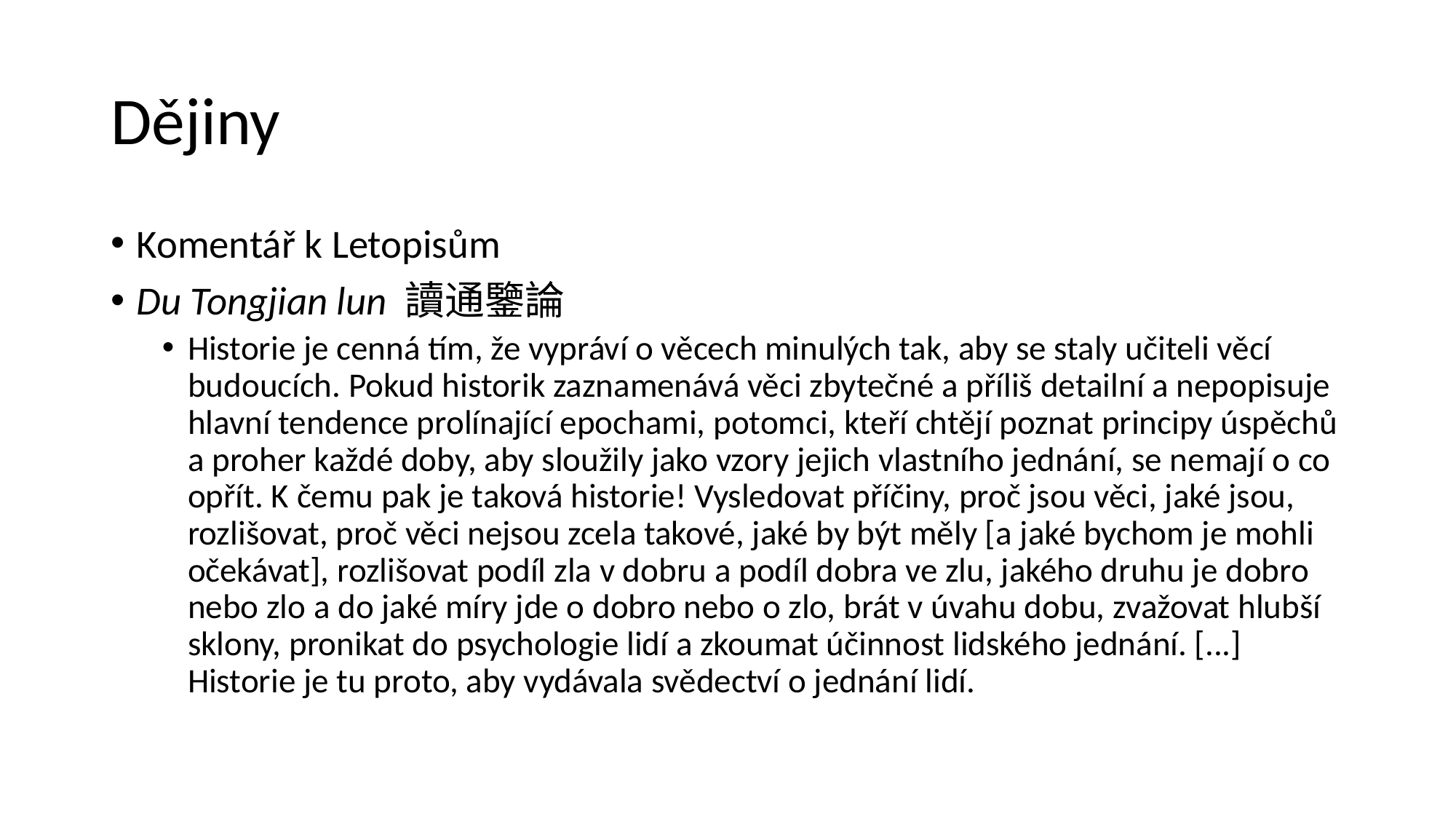

# Dějiny
Komentář k Letopisům
Du Tongjian lun 讀通鑒論
Historie je cenná tím, že vypráví o věcech minulých tak, aby se staly učiteli věcí budoucích. Pokud historik zaznamenává věci zbytečné a příliš detailní a nepopisuje hlavní tendence prolínající epochami, potomci, kteří chtějí poznat principy úspěchů a proher každé doby, aby sloužily jako vzory jejich vlastního jednání, se nemají o co opřít. K čemu pak je taková historie! Vysledovat příčiny, proč jsou věci, jaké jsou, rozlišovat, proč věci nejsou zcela takové, jaké by být měly [a jaké bychom je mohli očekávat], rozlišovat podíl zla v dobru a podíl dobra ve zlu, jakého druhu je dobro nebo zlo a do jaké míry jde o dobro nebo o zlo, brát v úvahu dobu, zvažovat hlubší sklony, pronikat do psychologie lidí a zkoumat účinnost lidského jednání. [...] Historie je tu proto, aby vydávala svědectví o jednání lidí.